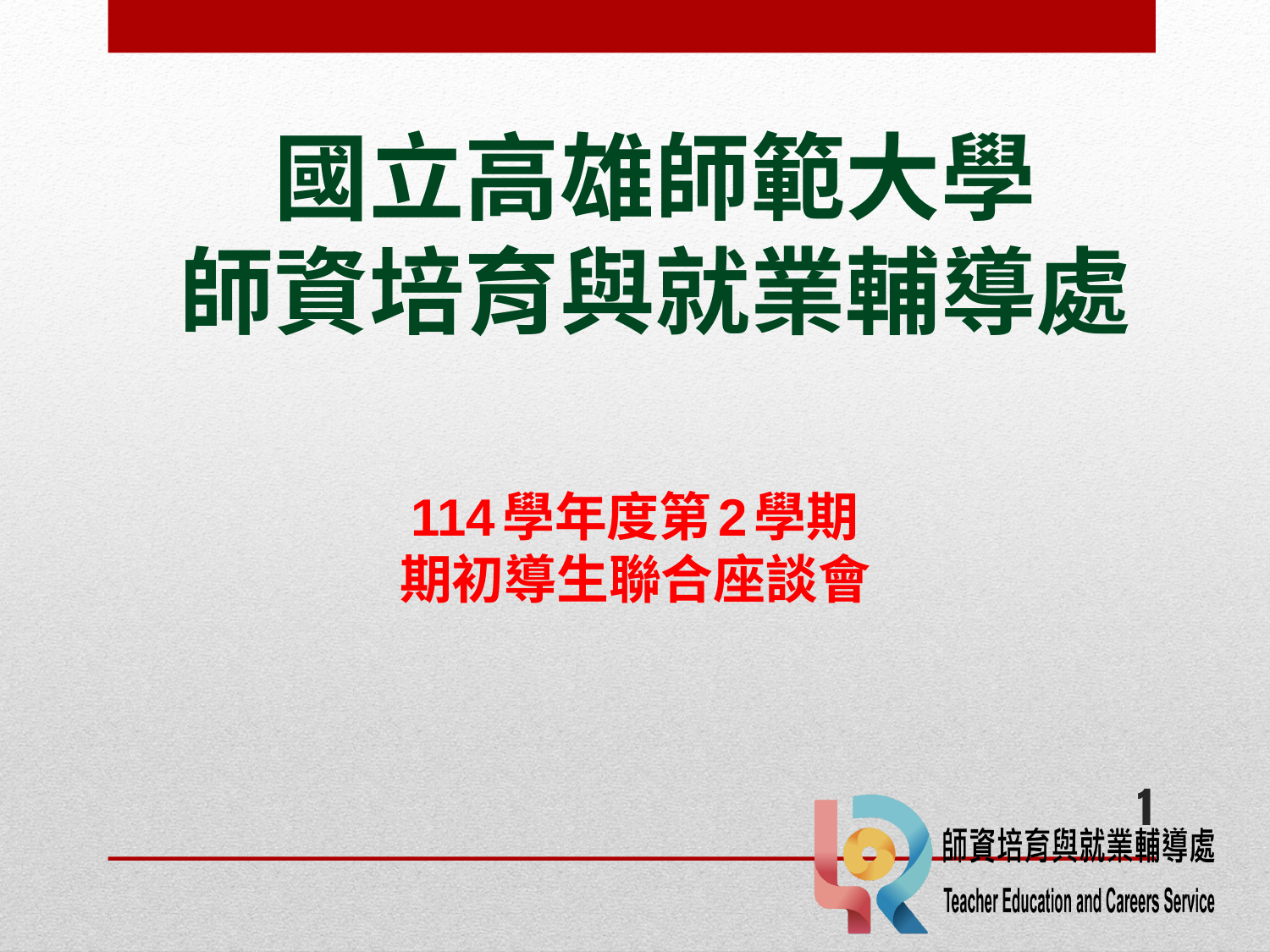

國立高雄師範大學
師資培育與就業輔導處
# 114學年度第2學期 期初導生聯合座談會
1